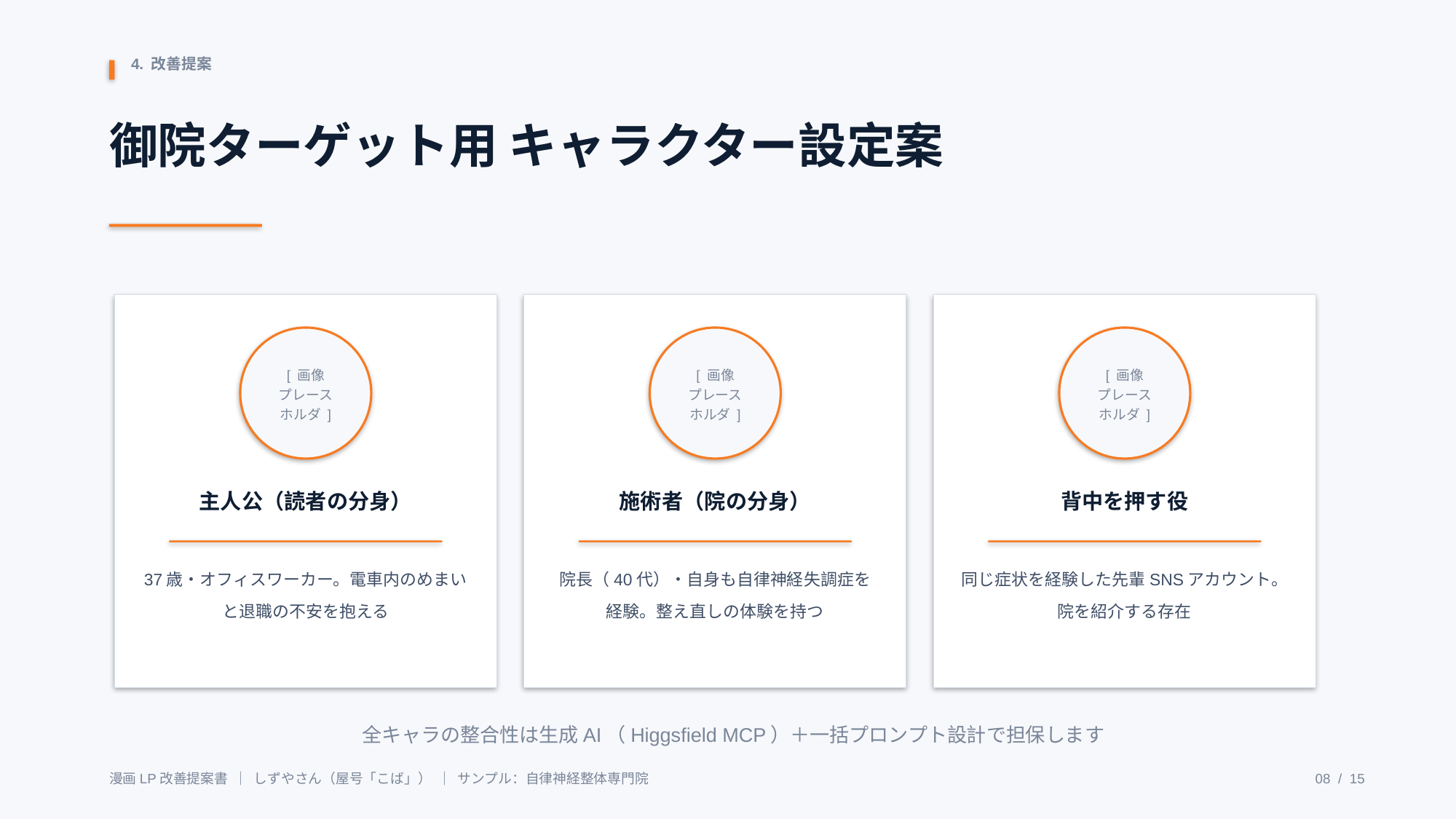

4. 改善提案

御院ターゲット用 キャラクター設定案

[ 画像
プレース
ホルダ ]

[ 画像
プレース
ホルダ ]

[ 画像
プレース
ホルダ ]
主人公（読者の分身）
施術者（院の分身）
背中を押す役

37歳・オフィスワーカー。電車内のめまいと退職の不安を抱える
院長（40代）・自身も自律神経失調症を経験。整え直しの体験を持つ
同じ症状を経験した先輩SNSアカウント。院を紹介する存在
全キャラの整合性は生成AI（Higgsfield MCP）＋一括プロンプト設計で担保します
漫画LP改善提案書  ｜  しずやさん（屋号「こば」）  ｜  サンプル：自律神経整体専門院
08  /  15